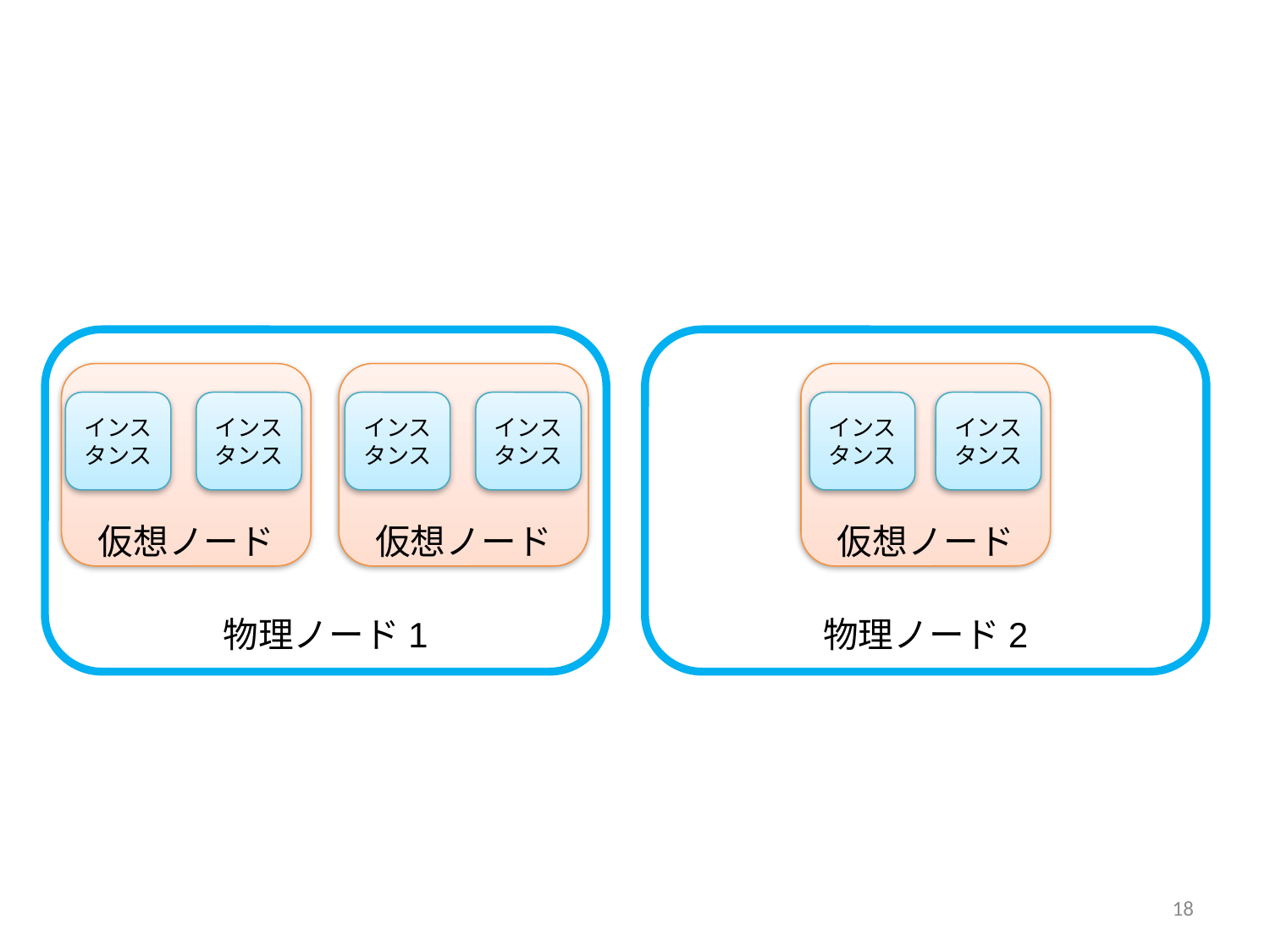

物理ノード1

物理ノード2

仮想ノード

仮想ノード

仮想ノード
インスタンス
インスタンス
インスタンス
インスタンス
インスタンス
インスタンス
18